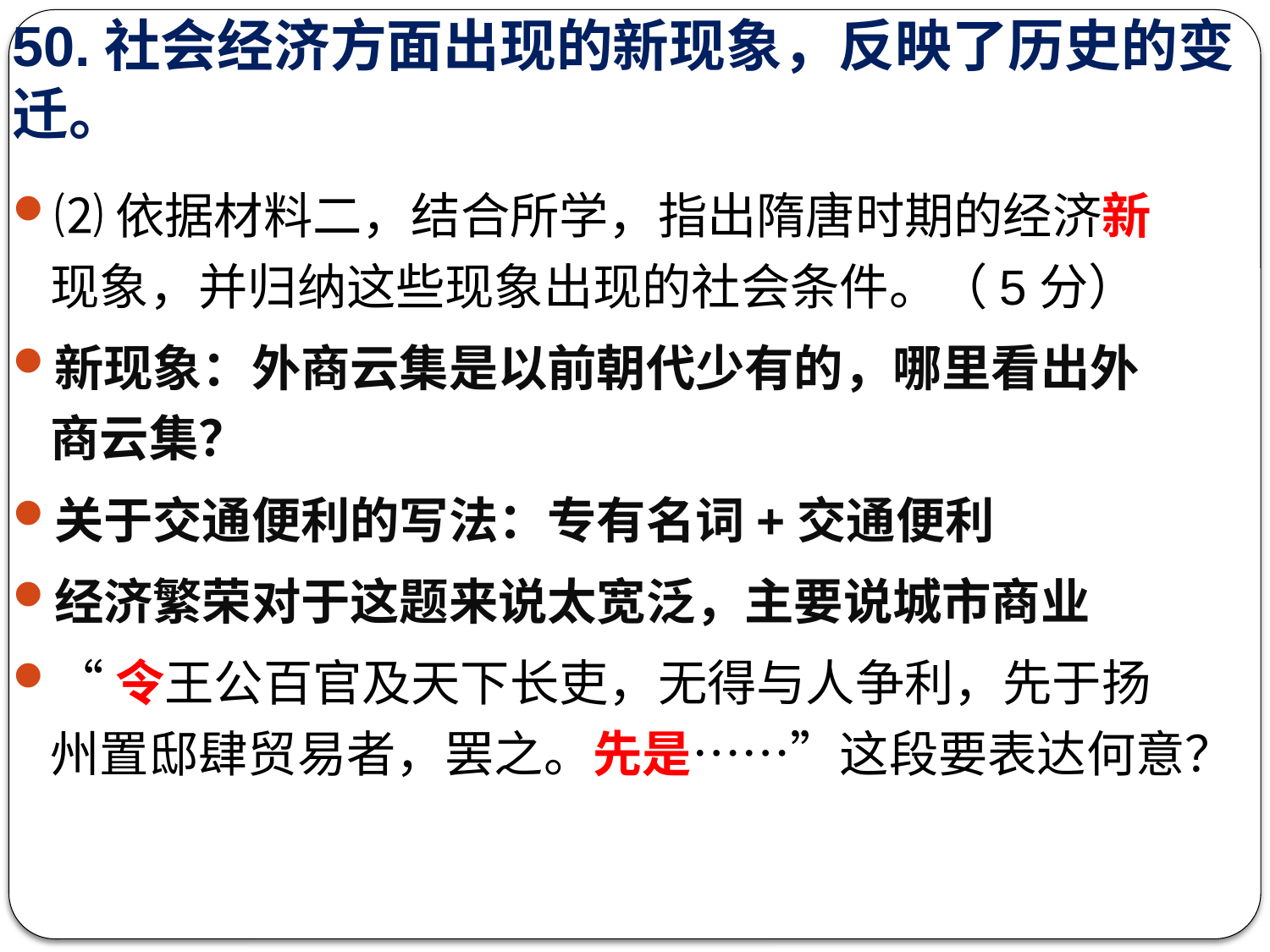

# 50.社会经济方面出现的新现象，反映了历史的变迁。
⑵依据材料二，结合所学，指出隋唐时期的经济新现象，并归纳这些现象出现的社会条件。（5分）
新现象：外商云集是以前朝代少有的，哪里看出外商云集？
关于交通便利的写法：专有名词+交通便利
经济繁荣对于这题来说太宽泛，主要说城市商业
“令王公百官及天下长吏，无得与人争利，先于扬州置邸肆贸易者，罢之。先是……”这段要表达何意？